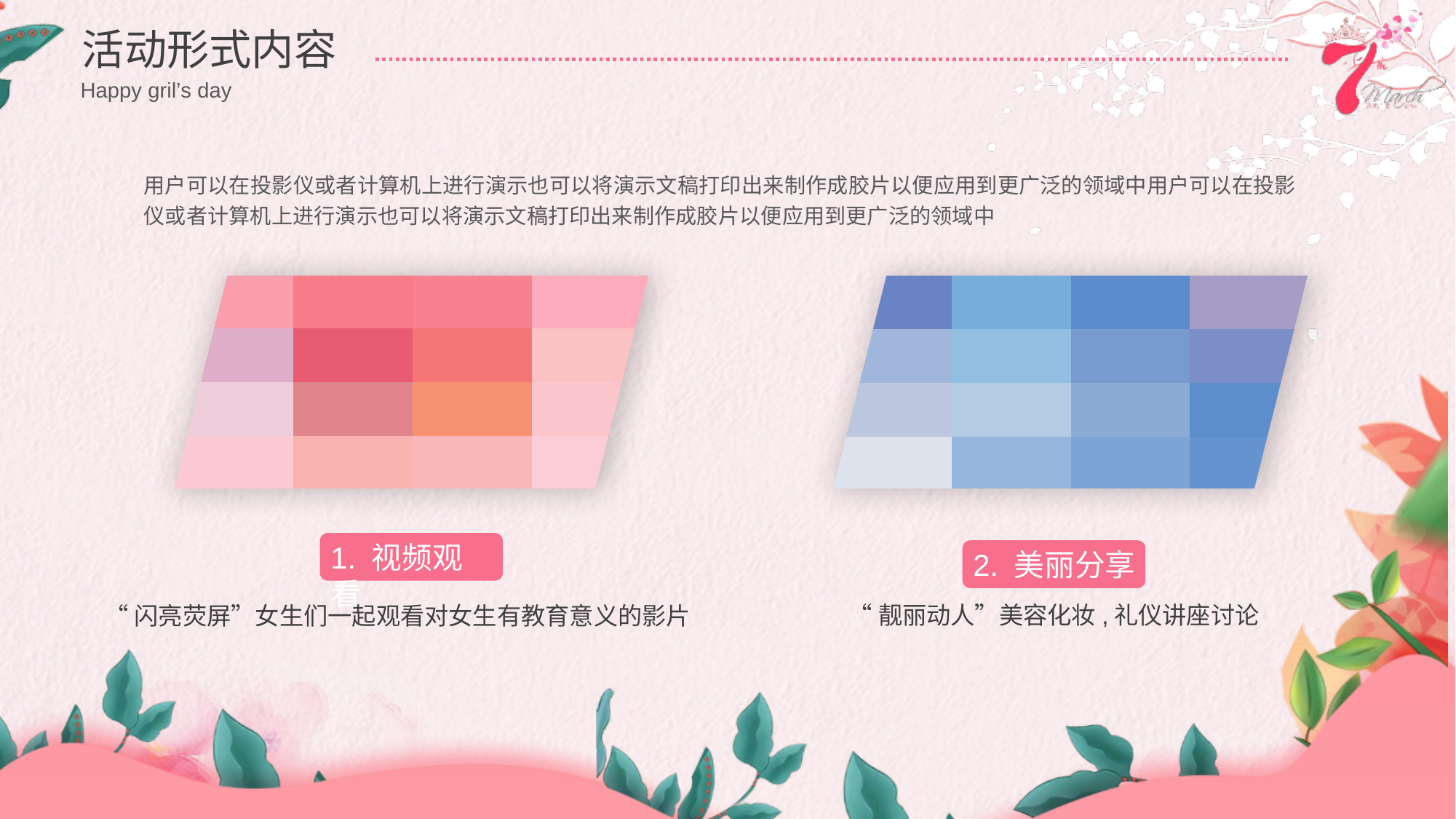

活动形式内容
Happy gril’s day
用户可以在投影仪或者计算机上进行演示也可以将演示文稿打印出来制作成胶片以便应用到更广泛的领域中用户可以在投影仪或者计算机上进行演示也可以将演示文稿打印出来制作成胶片以便应用到更广泛的领域中

1. 视频观看

2. 美丽分享
“靓丽动人”美容化妆,礼仪讲座讨论
“闪亮荧屏”女生们一起观看对女生有教育意义的影片